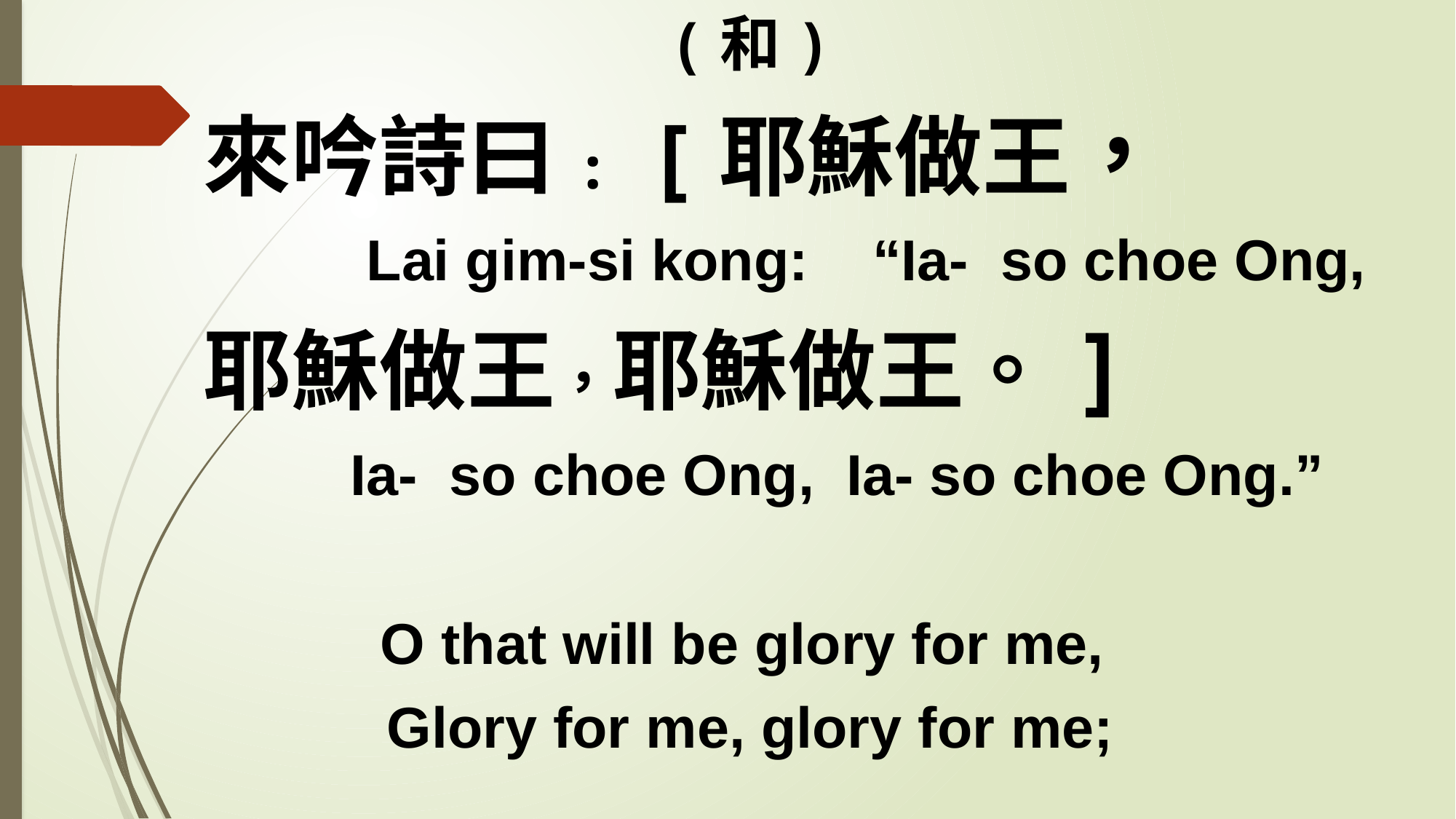

(和)
    來吟詩曰: [耶穌做王，
                 Lai gim-si kong:    “Ia-  so choe Ong,
    耶穌做王，耶穌做王。]
                Ia-  so choe Ong,  Ia- so choe Ong.”

O that will be glory for me,
Glory for me, glory for me;